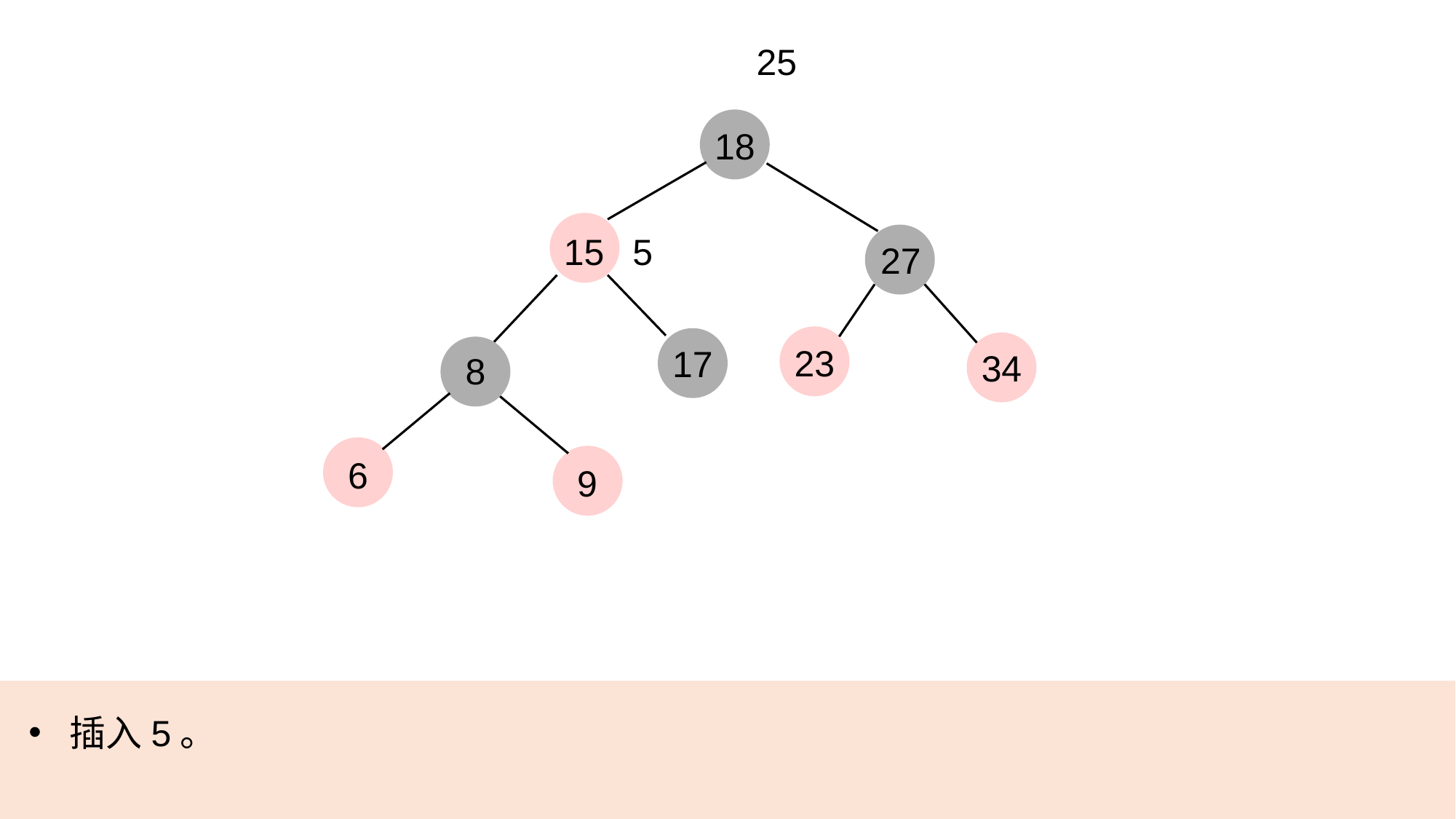

25

18

15
5

27

23
17

34
8

6
9

插入5。